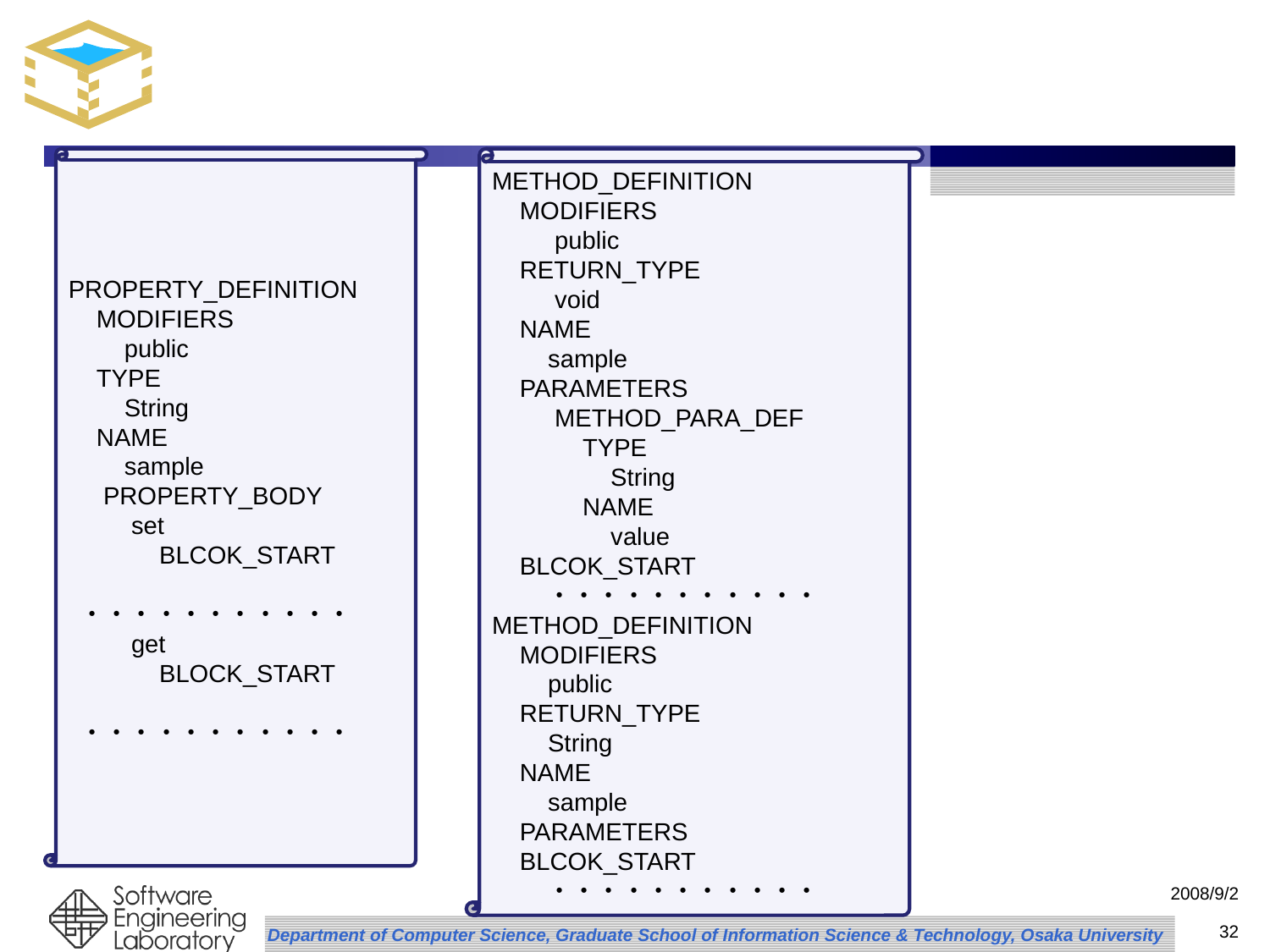

#
PROPERTY_DEFINITION
    MODIFIERS
        public
    TYPE
        String
    NAME
        sample
     PROPERTY_BODY
         set
             BLCOK_START
                 ・・・・・・・・・・・
         get
             BLOCK_START
                 ・・・・・・・・・・・
METHOD_DEFINITION
    MODIFIERS
         public
    RETURN_TYPE
         void
    NAME
        sample
    PARAMETERS
         METHOD_PARA_DEF
             TYPE
                 String
             NAME
                 value
    BLCOK_START
         ・・・・・・・・・・・
METHOD_DEFINITION
    MODIFIERS
        public
    RETURN_TYPE
        String
    NAME
        sample
    PARAMETERS
    BLCOK_START
         ・・・・・・・・・・・
SES2008
2008/9/2
32